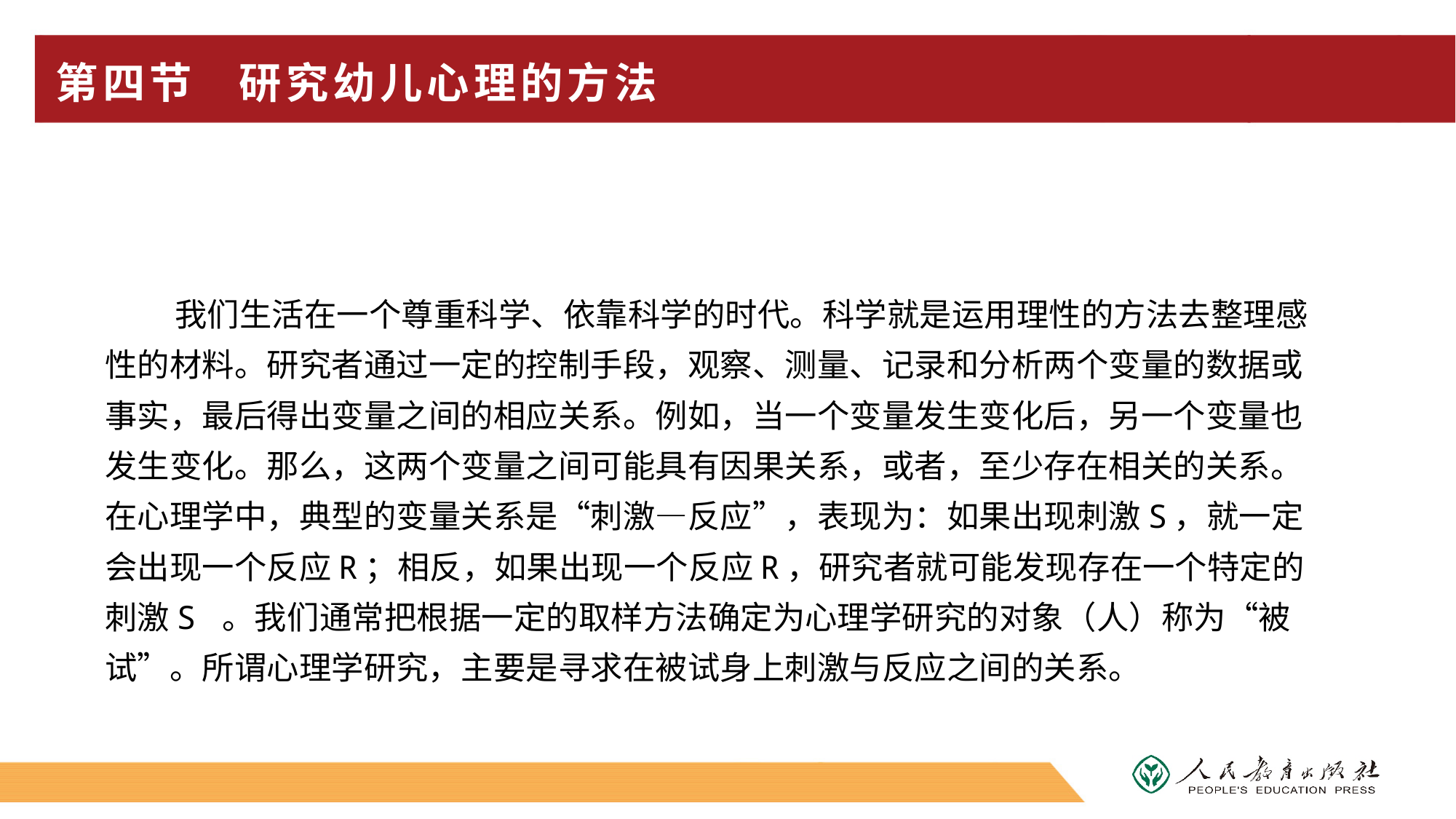

# 第四节   研究幼儿心理的方法

我们生活在一个尊重科学、依靠科学的时代。科学就是运用理性的方法去整理感性的材料。研究者通过一定的控制手段，观察、测量、记录和分析两个变量的数据或事实，最后得出变量之间的相应关系。例如，当一个变量发生变化后，另一个变量也发生变化。那么，这两个变量之间可能具有因果关系，或者，至少存在相关的关系。在心理学中，典型的变量关系是“刺激—反应”，表现为：如果出现刺激S，就一定会出现一个反应R；相反，如果出现一个反应R，研究者就可能发现存在一个特定的刺激S 。我们通常把根据一定的取样方法确定为心理学研究的对象（人）称为“被试”。所谓心理学研究，主要是寻求在被试身上刺激与反应之间的关系。